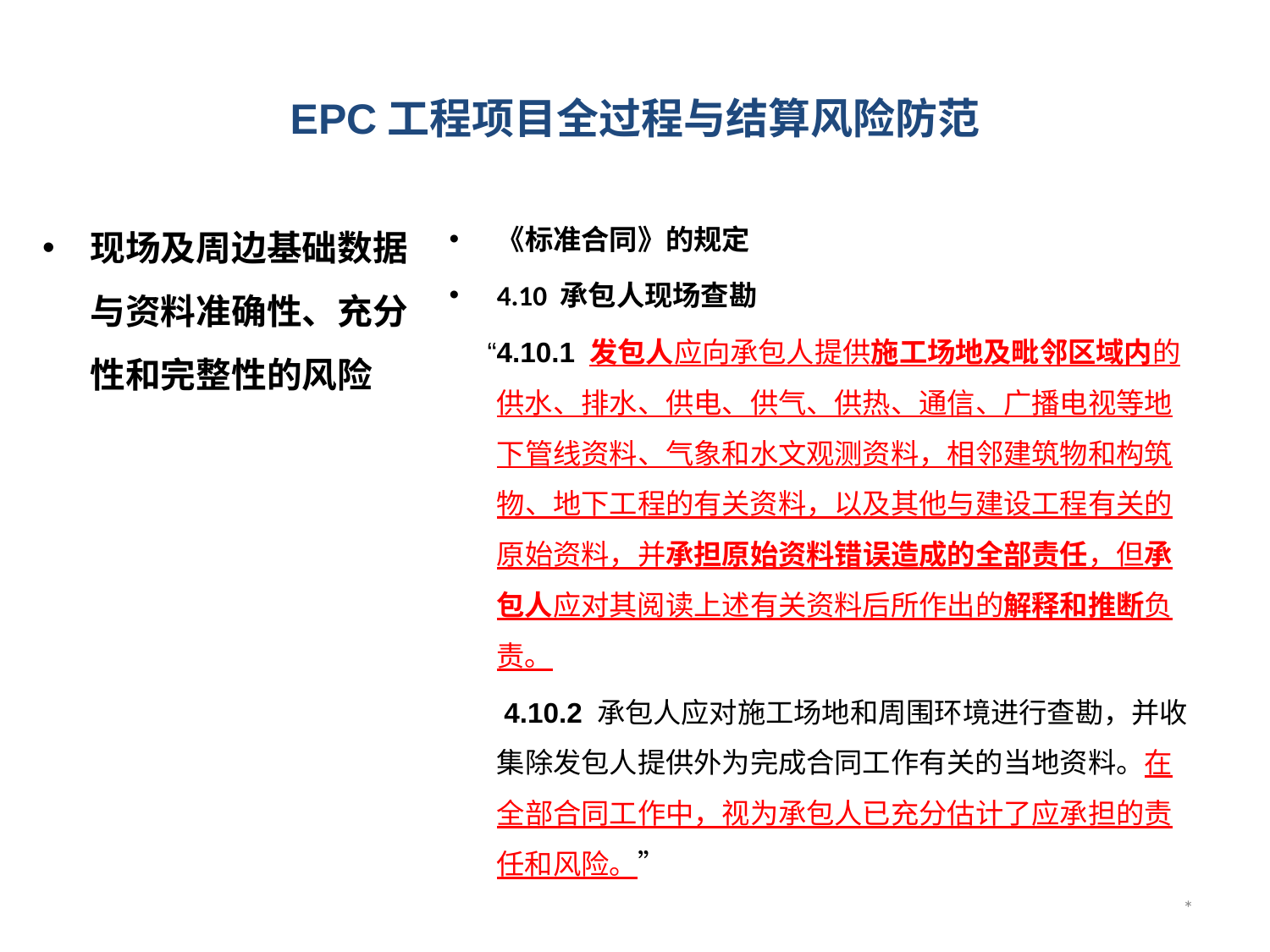

# EPC工程项目全过程与结算风险防范
现场及周边基础数据与资料准确性、充分性和完整性的风险

《标准合同》的规定
4.10 承包人现场查勘
      “4.10.1 发包人应向承包人提供施工场地及毗邻区域内的供水、排水、供电、供气、供热、通信、广播电视等地下管线资料、气象和水文观测资料，相邻建筑物和构筑物、地下工程的有关资料，以及其他与建设工程有关的原始资料，并承担原始资料错误造成的全部责任，但承包人应对其阅读上述有关资料后所作出的解释和推断负责。
       4.10.2 承包人应对施工场地和周围环境进行查勘，并收集除发包人提供外为完成合同工作有关的当地资料。在全部合同工作中，视为承包人已充分估计了应承担的责任和风险。”
*